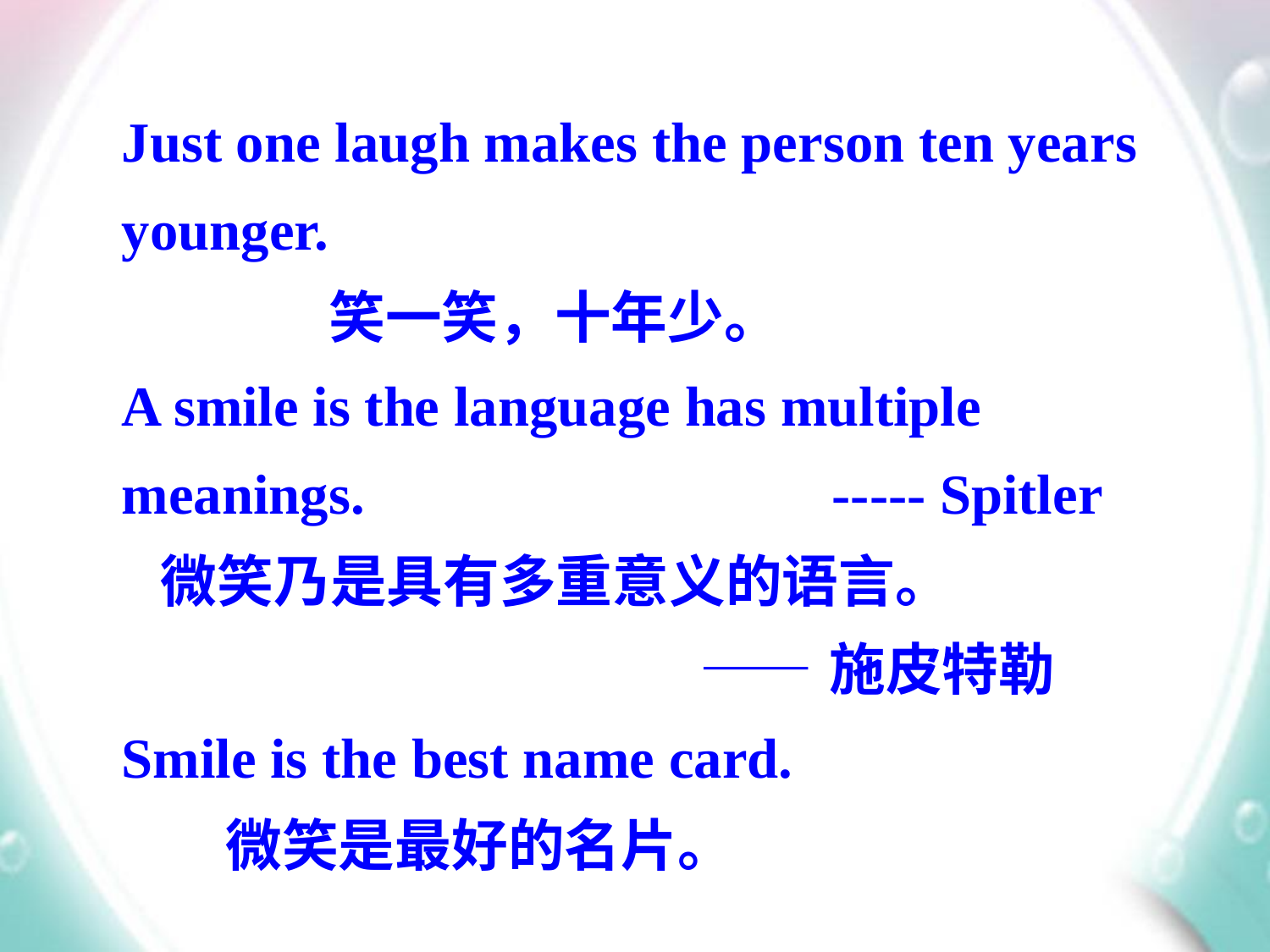

Just one laugh makes the person ten years younger.
               笑一笑，十年少。
A smile is the language has multiple meanings.                                 ----- Spitler
  微笑乃是具有多重意义的语言。
                                             ——施皮特勒
Smile is the best name card.
       微笑是最好的名片。